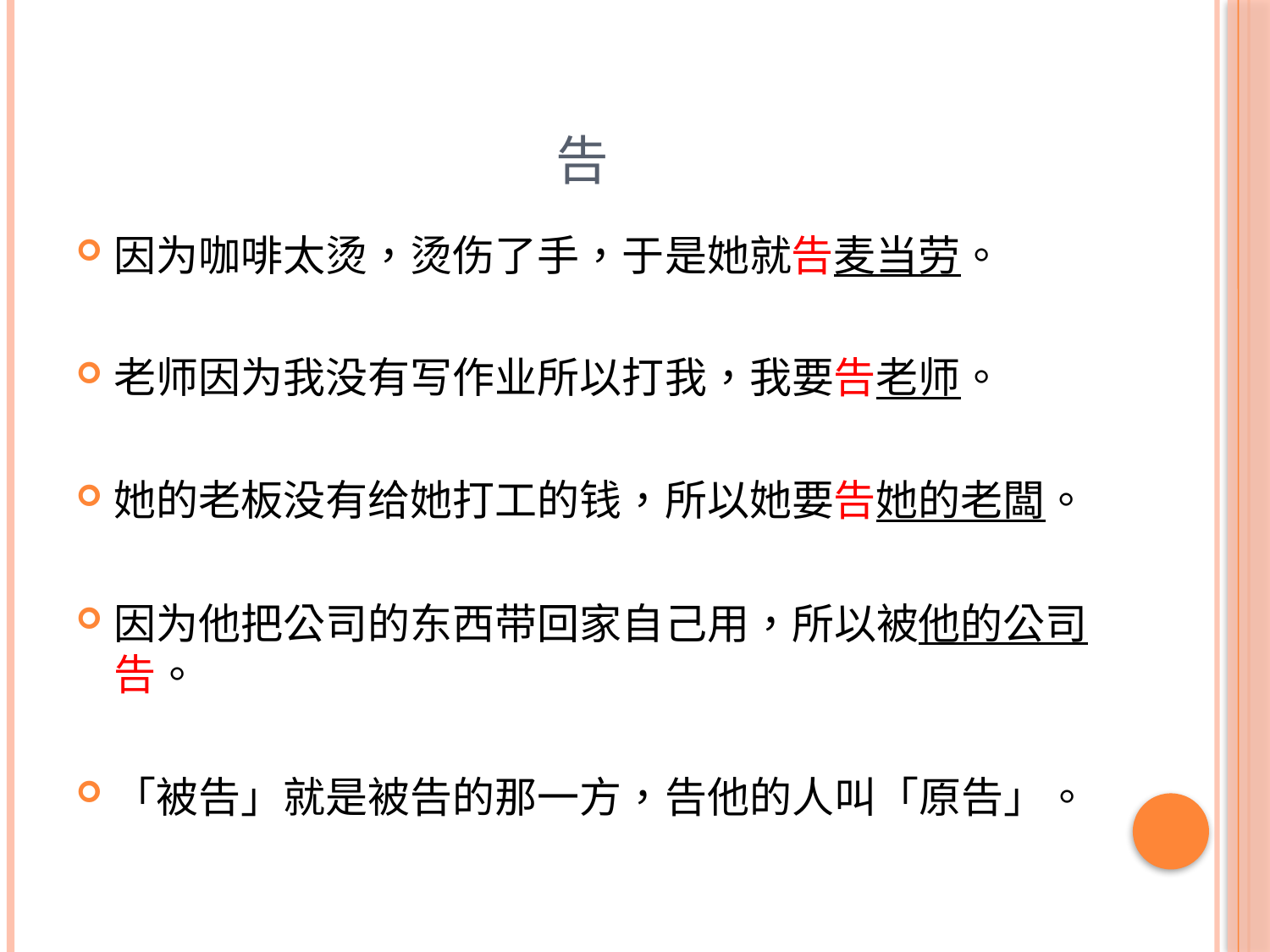

# 告
因为咖啡太烫，烫伤了手，于是她就告麦当劳。

老师因为我没有写作业所以打我，我要告老师。

她的老板没有给她打工的钱，所以她要告她的老闆。

因为他把公司的东西带回家自己用，所以被他的公司告。

「被告」就是被告的那一方，告他的人叫「原告」。